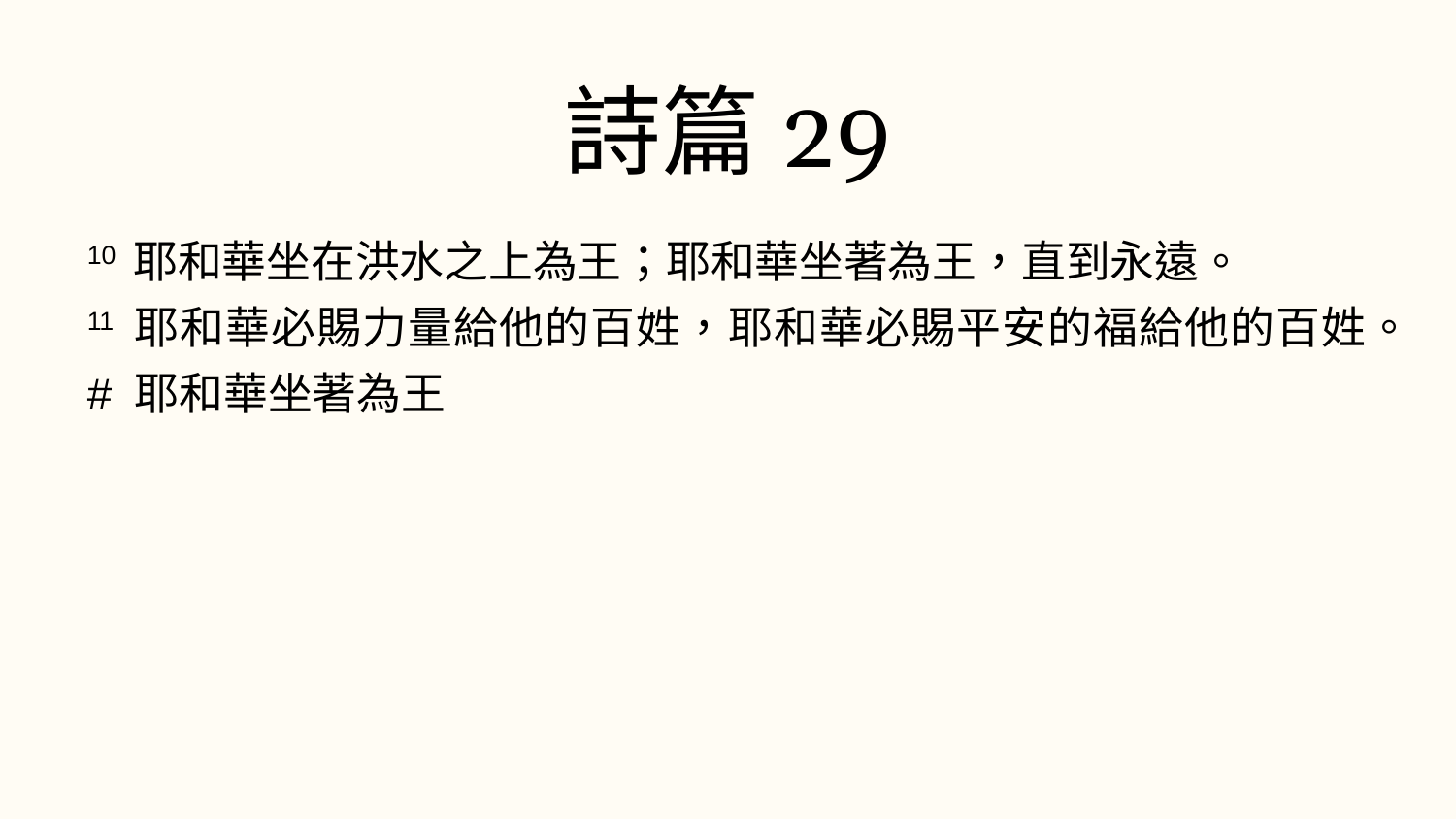

詩篇29
10 耶和華坐在洪水之上為王；耶和華坐著為王，直到永遠。
11 耶和華必賜力量給他的百姓，耶和華必賜平安的福給他的百姓。
# 耶和華坐著為王